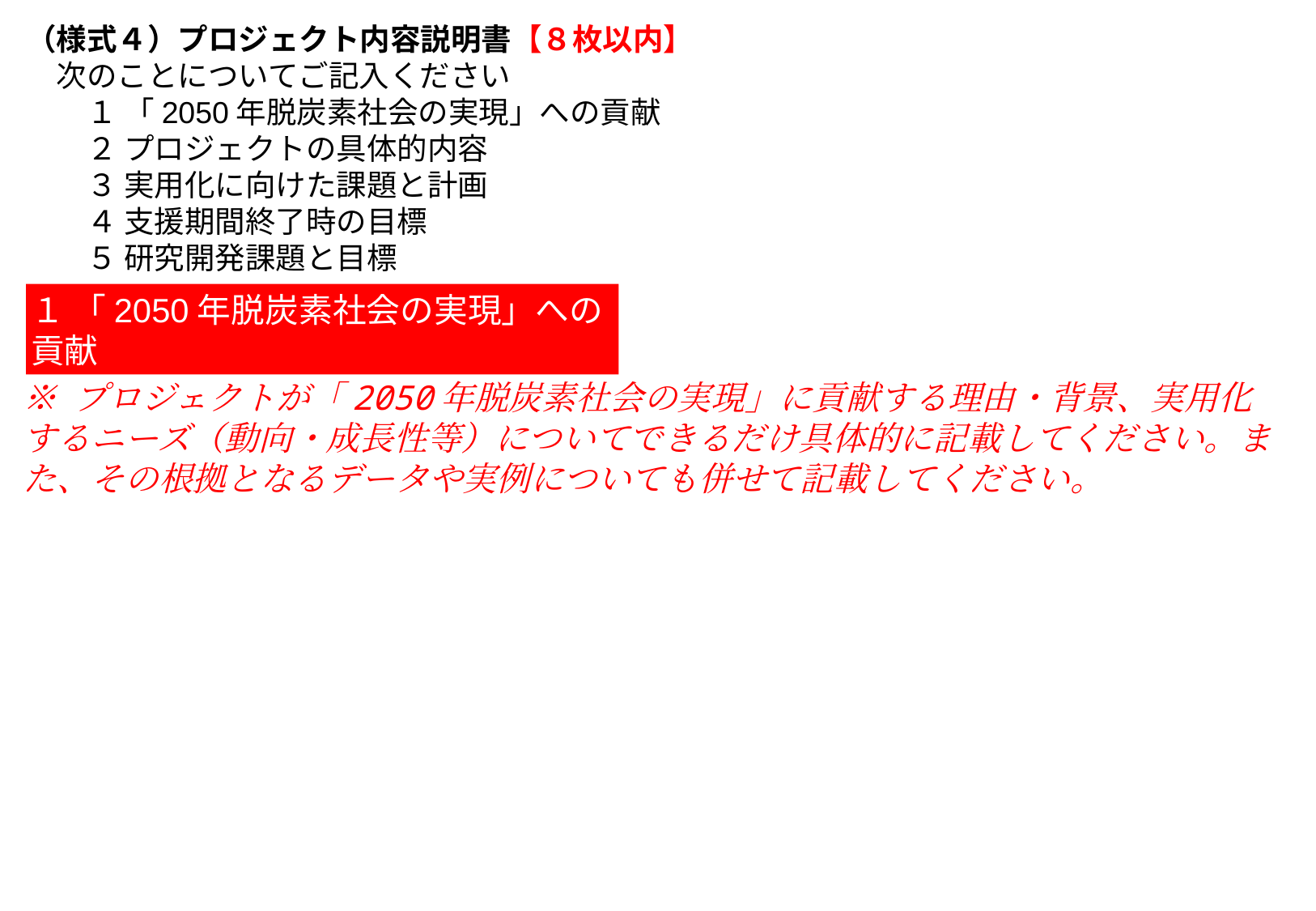

# （様式４）プロジェクト内容説明書【８枚以内】 　次のことについてご記入ください 　　１ 「2050年脱炭素社会の実現」への貢献 　　２ プロジェクトの具体的内容 　　３ 実用化に向けた課題と計画 　　４ 支援期間終了時の目標 　　５ 研究開発課題と目標
１ 「2050年脱炭素社会の実現」への貢献
※ プロジェクトが「2050年脱炭素社会の実現」に貢献する理由・背景、実用化するニーズ（動向・成長性等）についてできるだけ具体的に記載してください。また、その根拠となるデータや実例についても併せて記載してください。
3